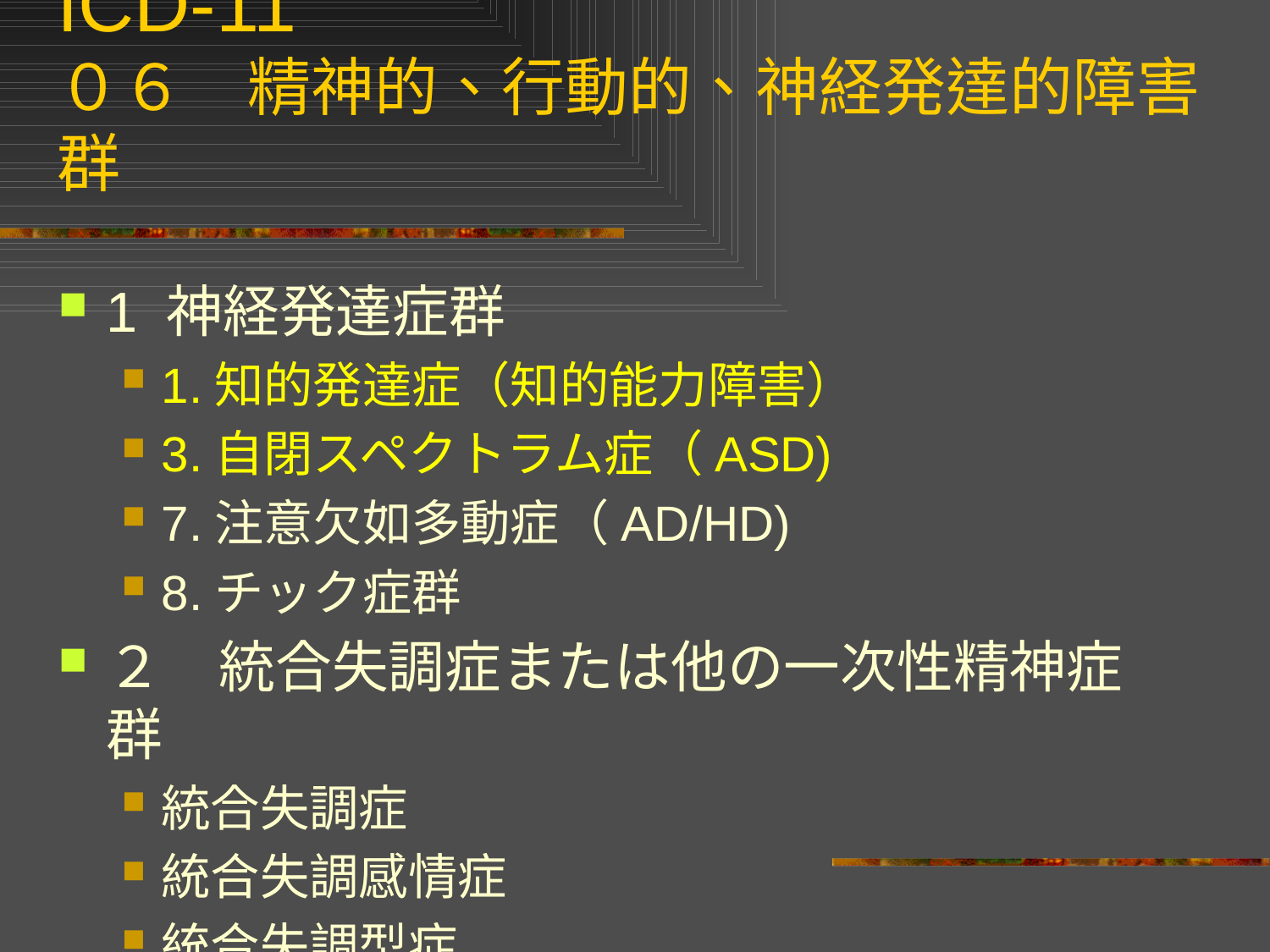

# ICD-11 ０６　精神的、行動的、神経発達的障害群
1 神経発達症群
1.知的発達症（知的能力障害）
3.自閉スペクトラム症（ASD)
7.注意欠如多動症（AD/HD)
8.チック症群
２　統合失調症または他の一次性精神症群
統合失調症
統合失調感情症
統合失調型症